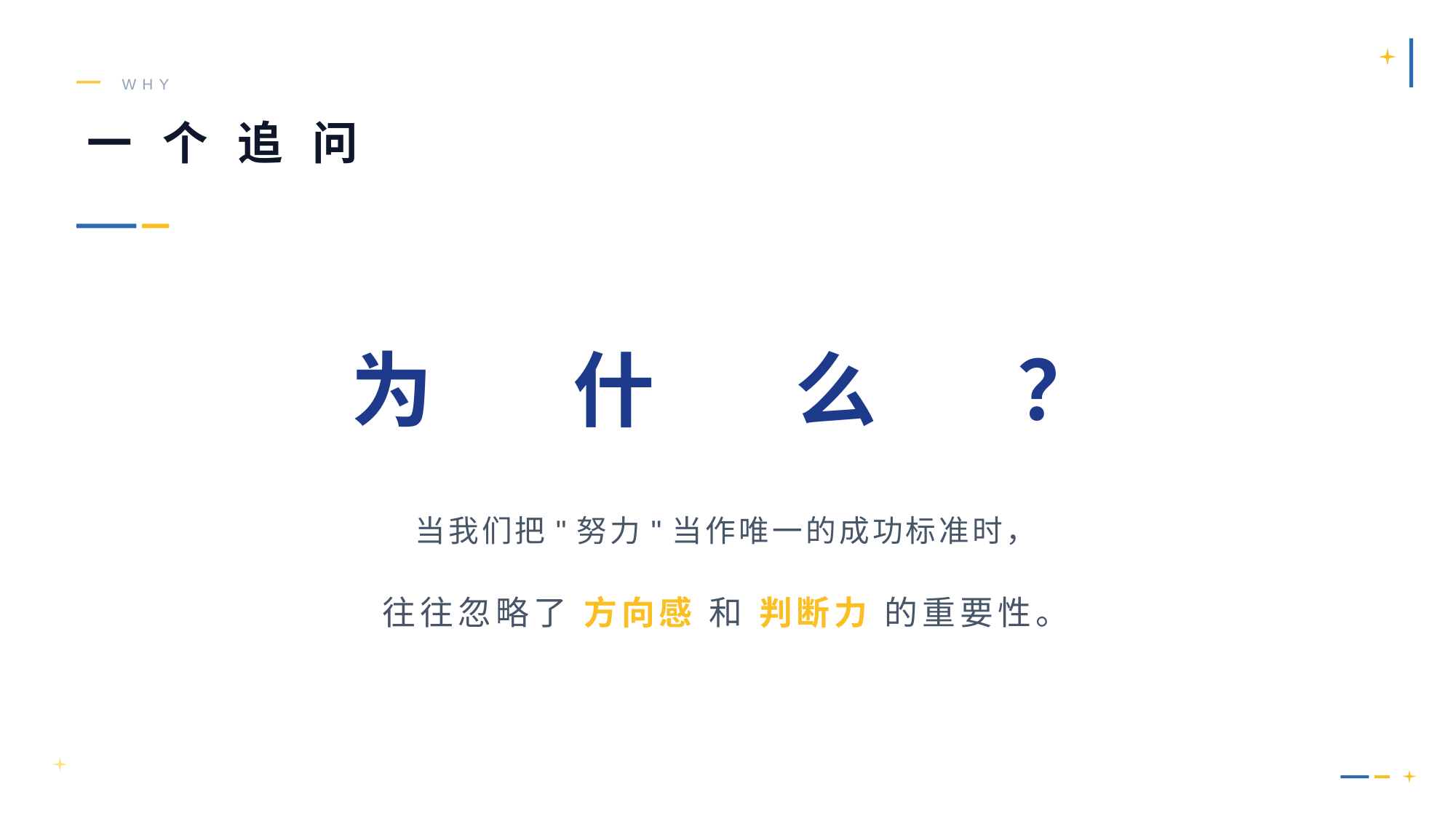

WHY

一  个  追  问

为   什   么   ？
当我们把"努力"当作唯一的成功标准时，
往往忽略了 方向感 和 判断力 的重要性。